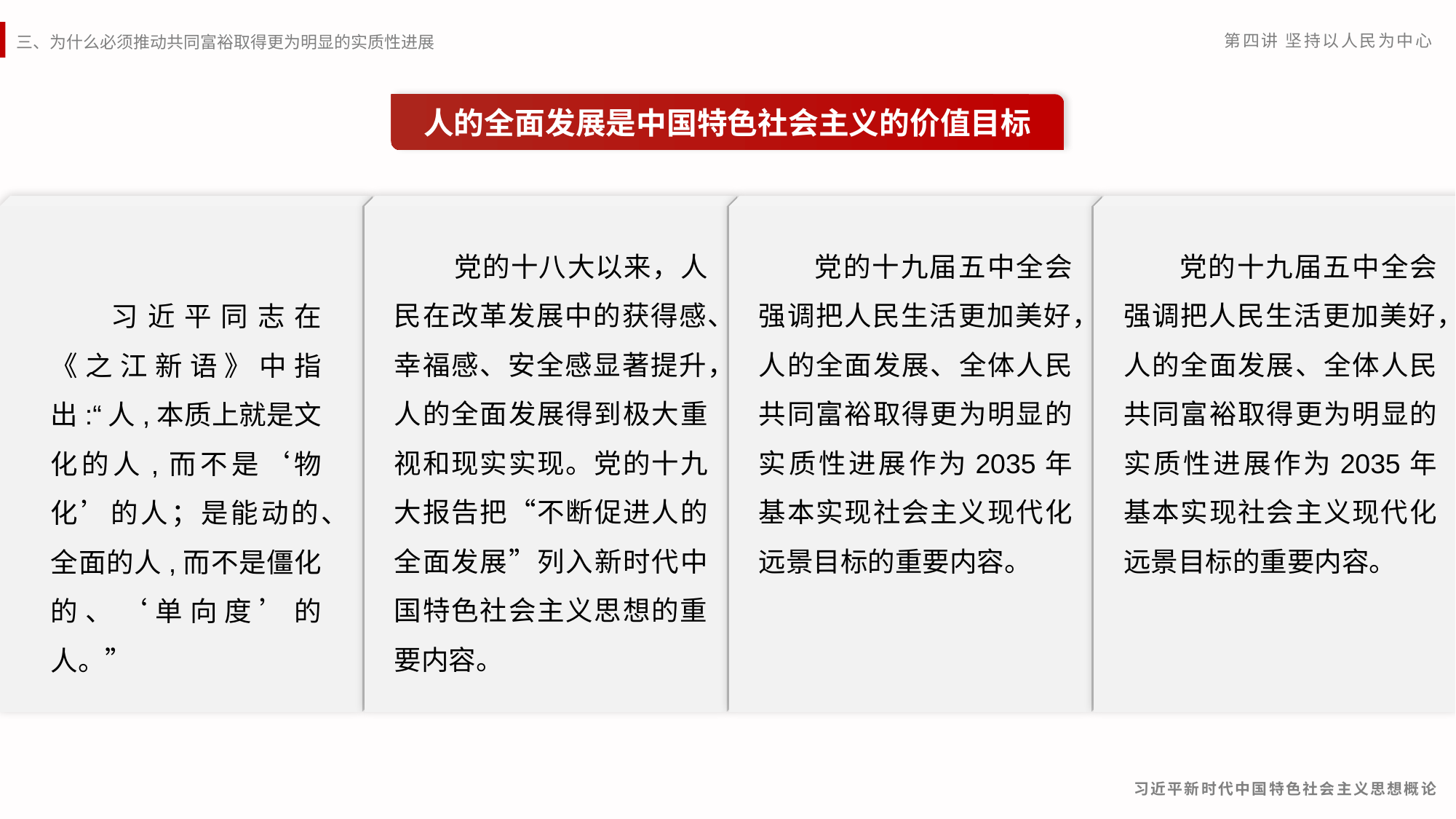

人的全面发展是中国特色社会主义的价值目标

习近平同志在《之江新语》中指出:“人,本质上就是文化的人,而不是‘物化’的人；是能动的、全面的人,而不是僵化的、‘单向度’的人。”

党的十八大以来，人民在改革发展中的获得感、幸福感、安全感显著提升，人的全面发展得到极大重视和现实实现。党的十九大报告把“不断促进人的全面发展”列入新时代中国特色社会主义思想的重要内容。

党的十九届五中全会强调把人民生活更加美好，人的全面发展、全体人民共同富裕取得更为明显的实质性进展作为2035年基本实现社会主义现代化远景目标的重要内容。

党的十九届五中全会强调把人民生活更加美好，人的全面发展、全体人民共同富裕取得更为明显的实质性进展作为2035年基本实现社会主义现代化远景目标的重要内容。